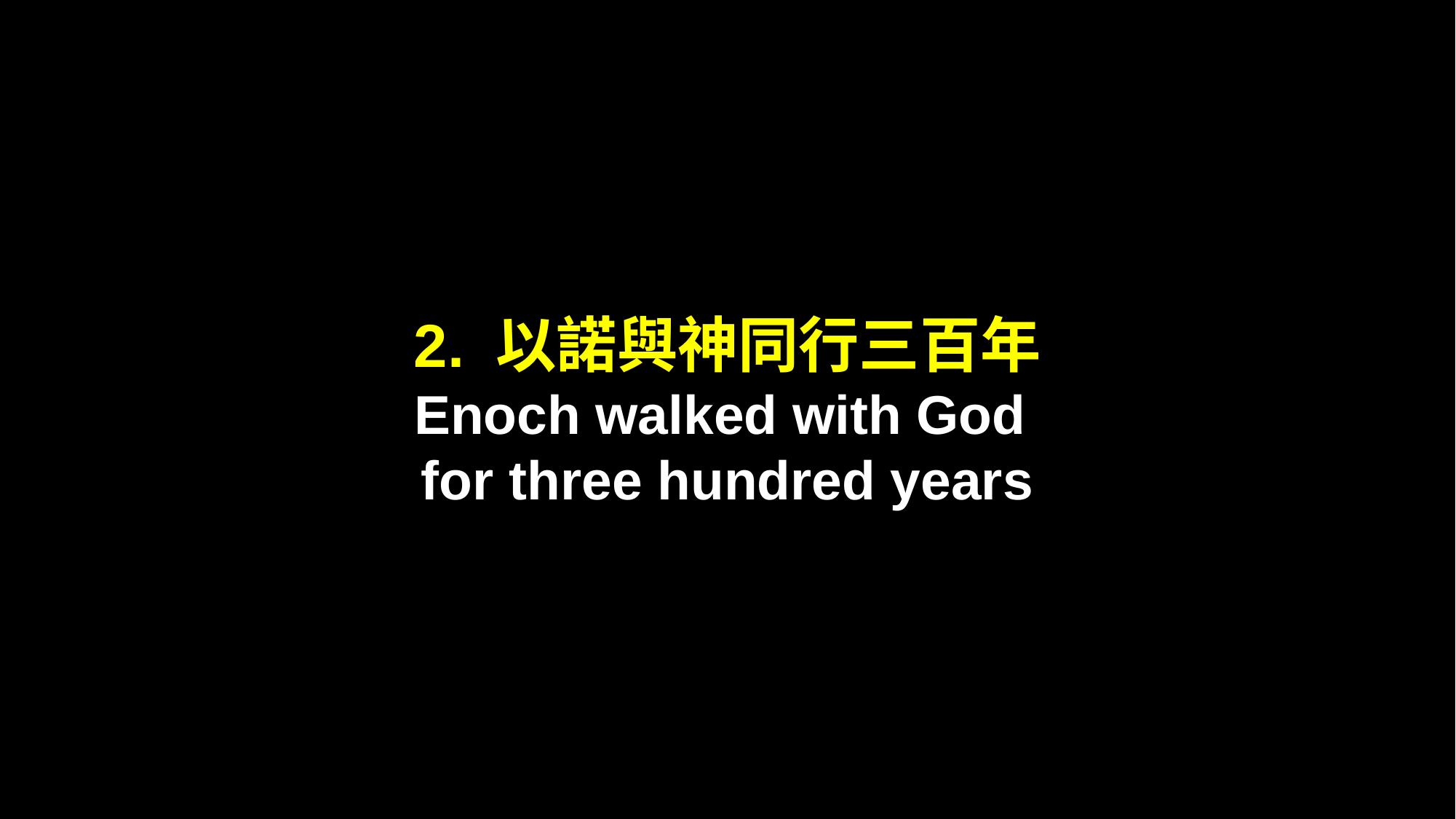

2. 以諾與神同行三百年
Enoch walked with God
for three hundred years